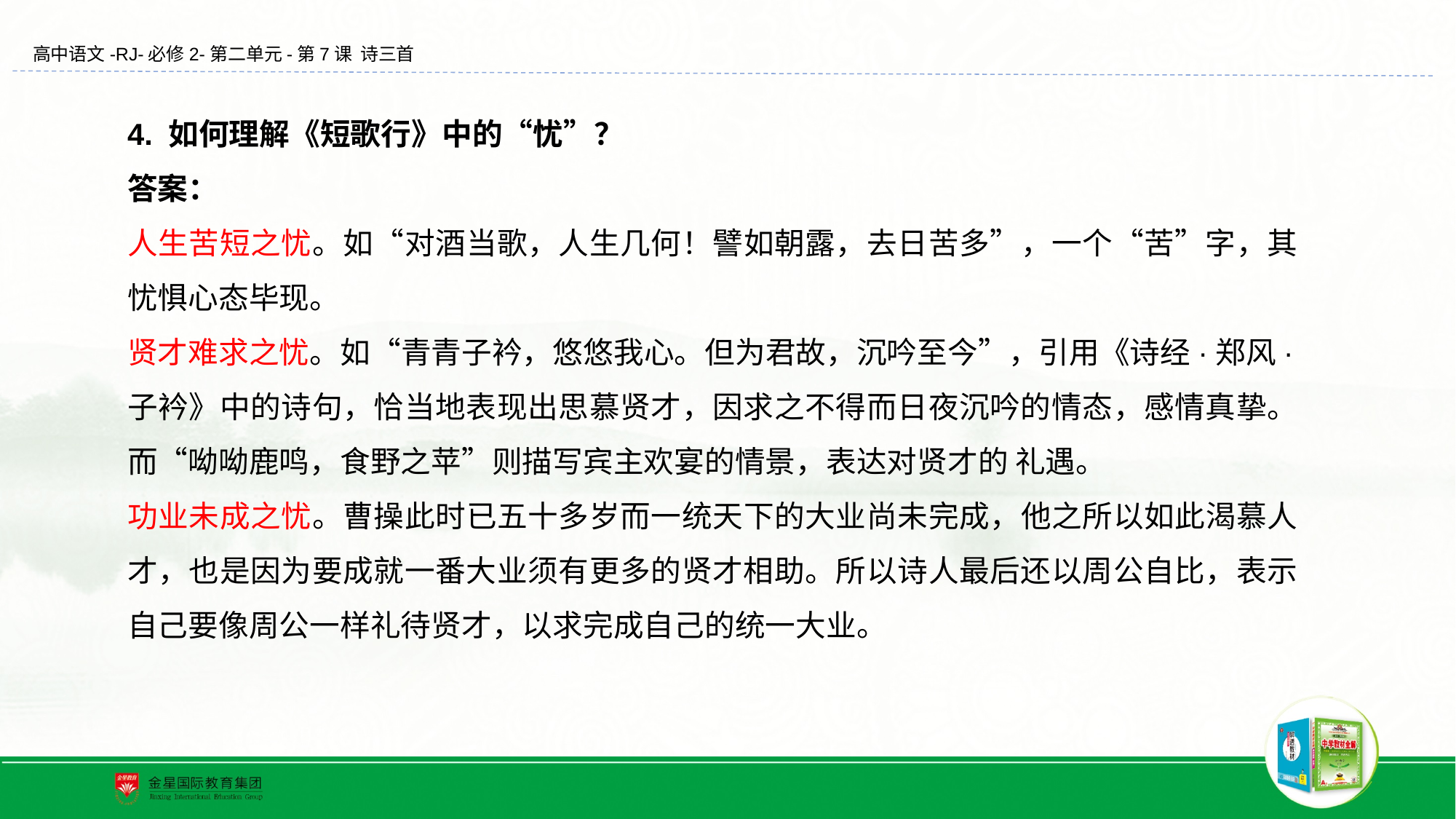

4. 如何理解《短歌行》中的“忧”？
答案：
人生苦短之忧。如“对酒当歌，人生几何！譬如朝露，去日苦多”，一个“苦”字，其忧惧心态毕现。
贤才难求之忧。如“青青子衿，悠悠我心。但为君故，沉吟至今”，引用《诗经·郑风·子衿》中的诗句，恰当地表现出思慕贤才，因求之不得而日夜沉吟的情态，感情真挚。而“呦呦鹿鸣，食野之苹”则描写宾主欢宴的情景，表达对贤才的 礼遇。
功业未成之忧。曹操此时已五十多岁而一统天下的大业尚未完成，他之所以如此渴慕人才，也是因为要成就一番大业须有更多的贤才相助。所以诗人最后还以周公自比，表示 自己要像周公一样礼待贤才，以求完成自己的统一大业。